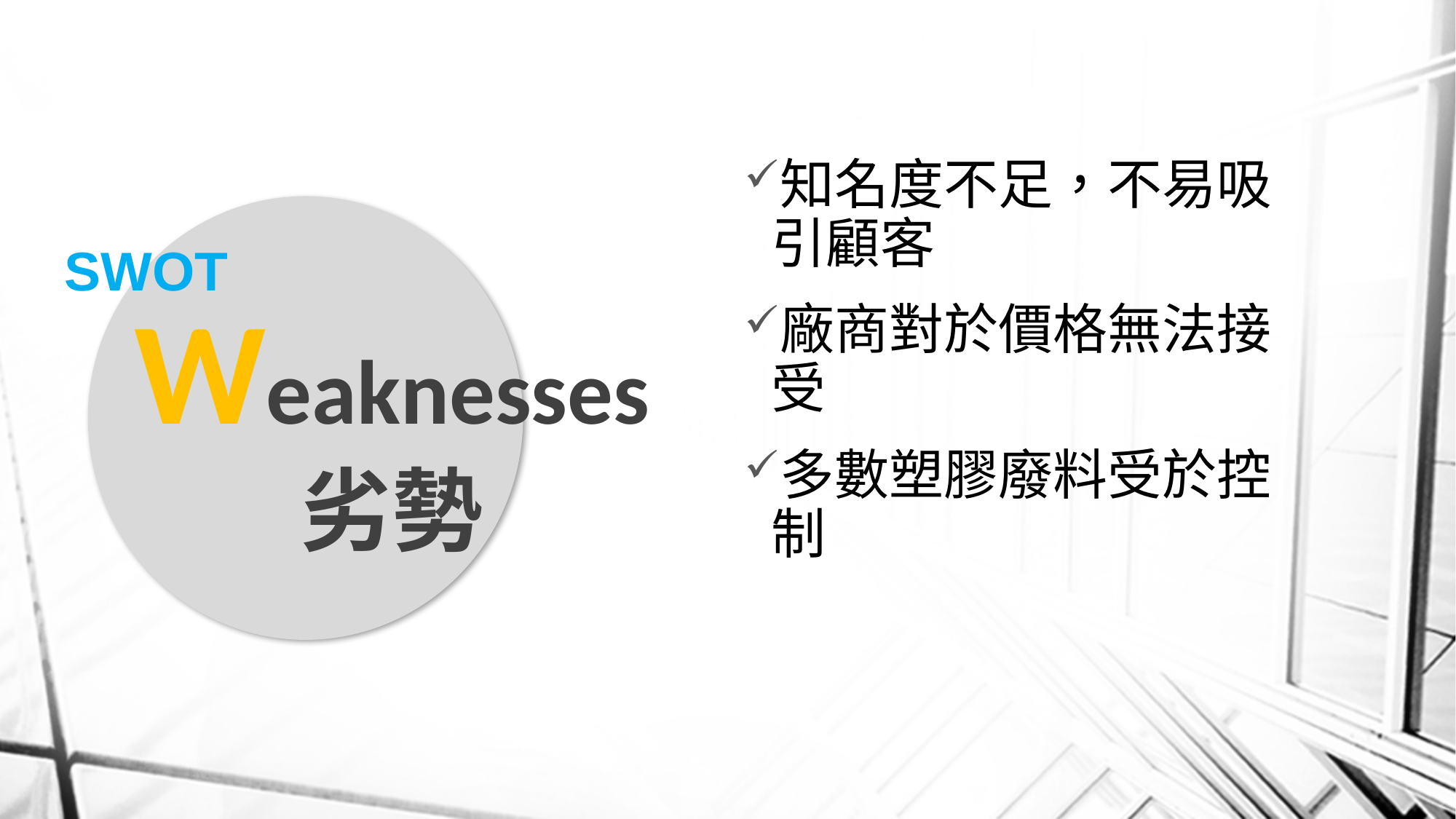

知名度不足，不易吸引顧客
廠商對於價格無法接受
多數塑膠廢料受於控制
# SWOT

Weaknesses
劣勢